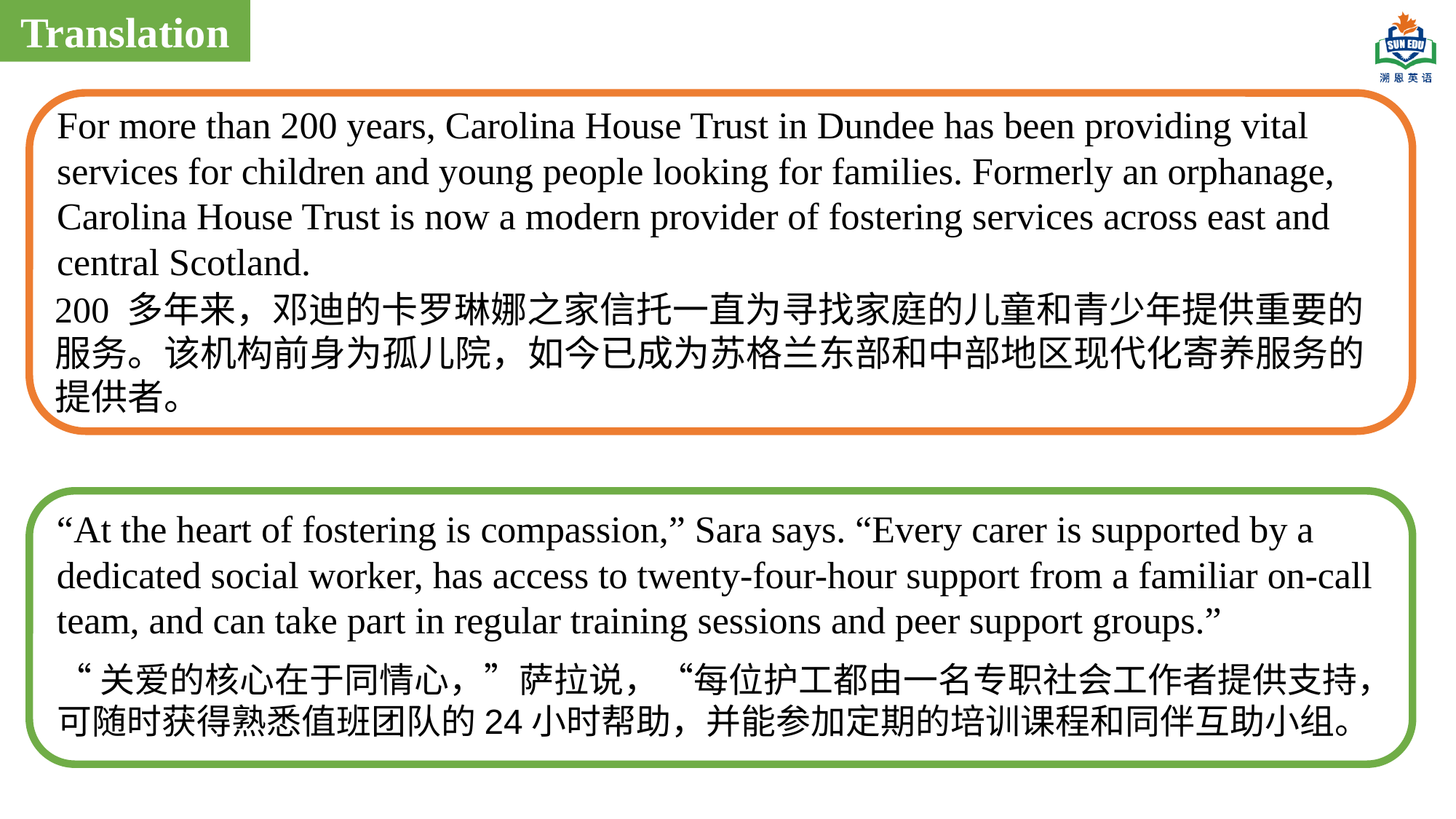

Translation

For more than 200 years, Carolina House Trust in Dundee has been providing vital services for children and young people looking for families. Formerly an orphanage, Carolina House Trust is now a modern provider of fostering services across east and central Scotland.
200 多年来，邓迪的卡罗琳娜之家信托一直为寻找家庭的儿童和青少年提供重要的服务。该机构前身为孤儿院，如今已成为苏格兰东部和中部地区现代化寄养服务的提供者。

“At the heart of fostering is compassion,” Sara says. “Every carer is supported by a dedicated social worker, has access to twenty-four-hour support from a familiar on-call team, and can take part in regular training sessions and peer support groups.”

“关爱的核心在于同情心，”萨拉说，“每位护工都由一名专职社会工作者提供支持，可随时获得熟悉值班团队的24小时帮助，并能参加定期的培训课程和同伴互助小组。